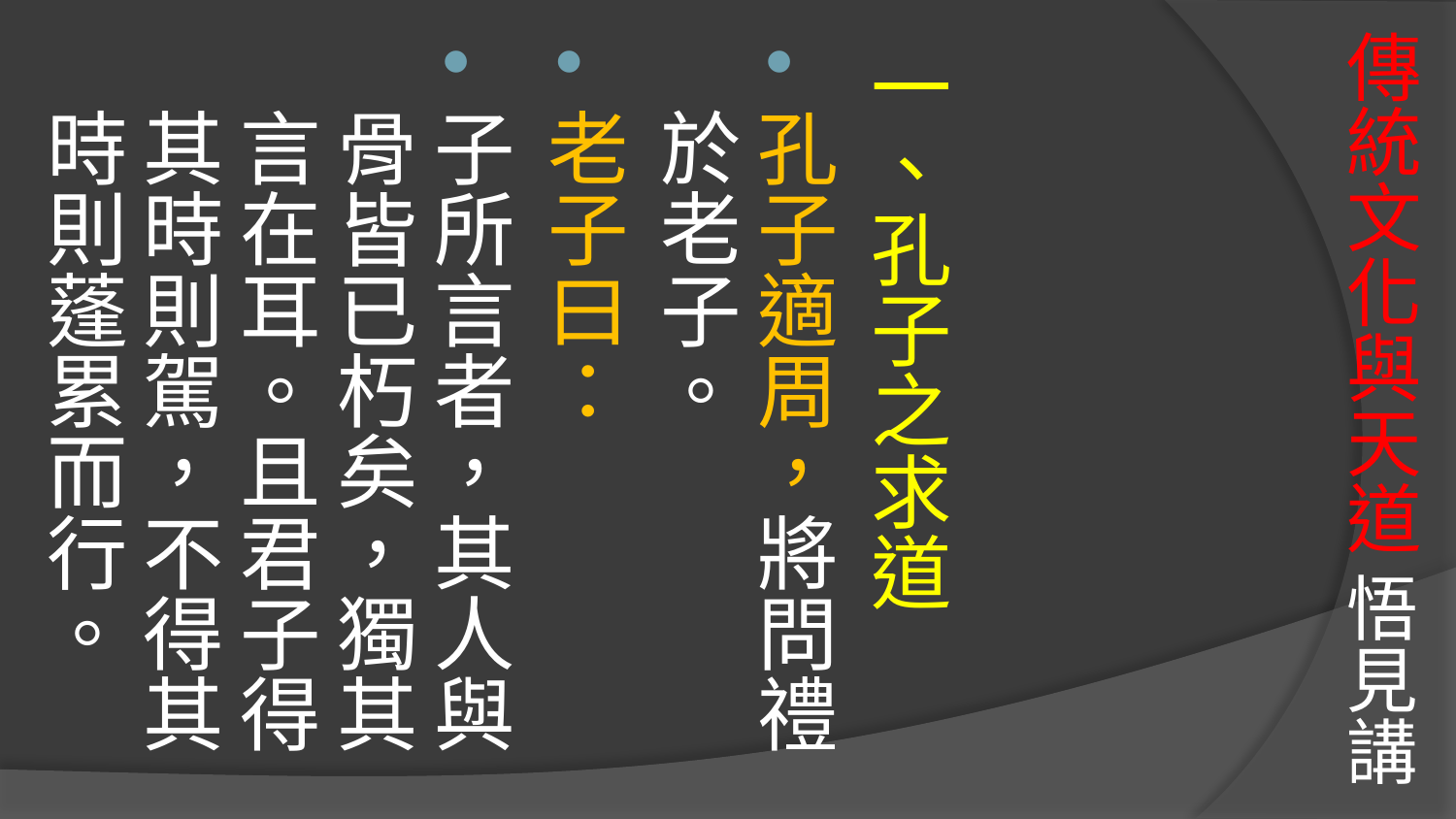

# 傳統文化與天道 悟見講
一、孔子之求道
孔子適周，將問禮於老子。
老子曰：
子所言者，其人與骨皆已朽矣，獨其言在耳。且君子得其時則駕，不得其時則蓬累而行。